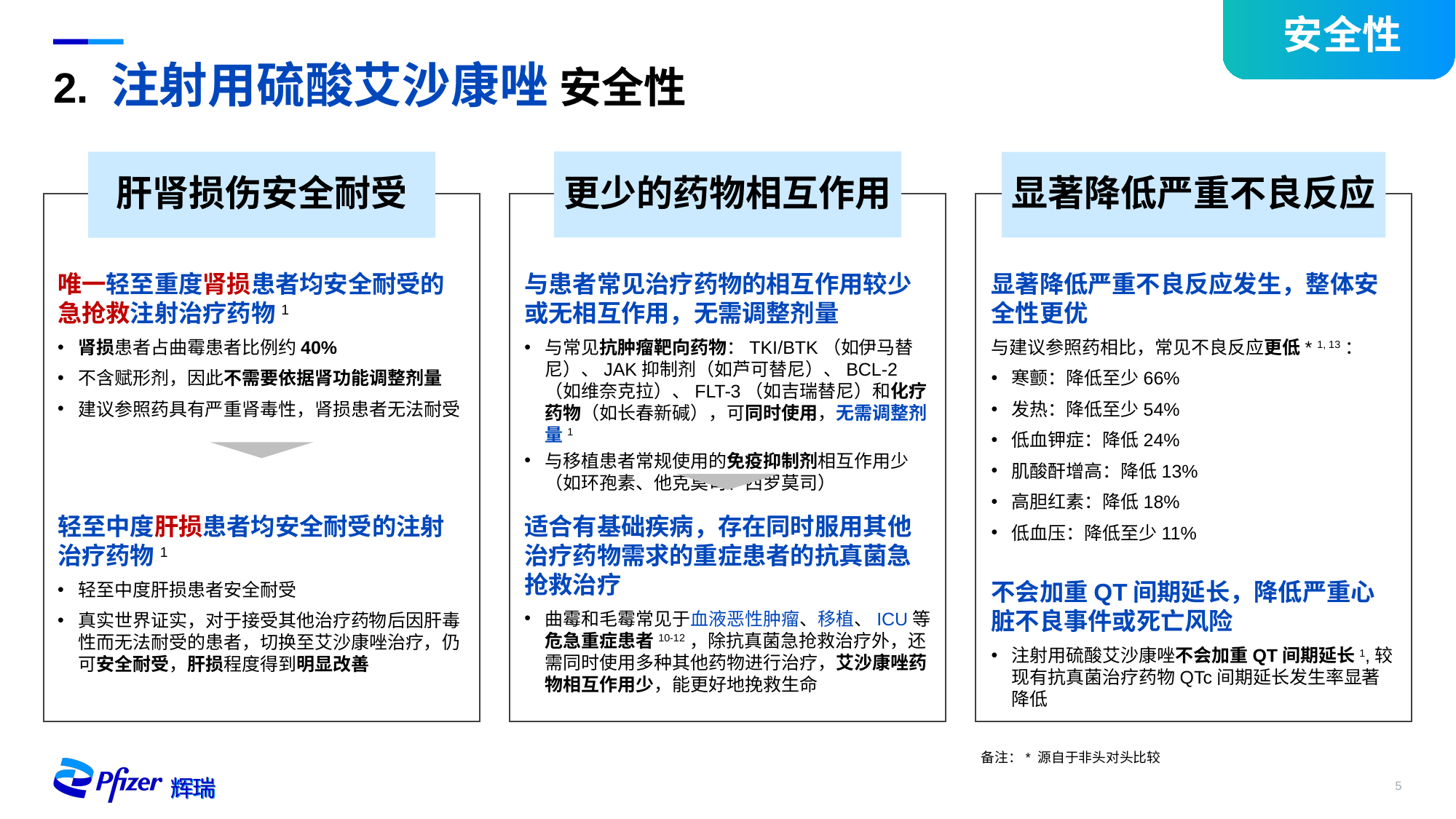

安全性
# 2. 注射用硫酸艾沙康唑 安全性
更少的药物相互作用
肝肾损伤安全耐受
显著降低严重不良反应

与患者常见治疗药物的相互作用较少或无相互作用，无需调整剂量
与常见抗肿瘤靶向药物：TKI/BTK（如伊马替尼）、JAK抑制剂（如芦可替尼）、BCL-2（如维奈克拉）、FLT-3（如吉瑞替尼）和化疗药物（如长春新碱），可同时使用，无需调整剂量1
与移植患者常规使用的免疫抑制剂相互作用少（如环孢素、他克莫司、西罗莫司）

唯一轻至重度肾损患者均安全耐受的急抢救注射治疗药物1
肾损患者占曲霉患者比例约40%
不含赋形剂，因此不需要依据肾功能调整剂量
建议参照药具有严重肾毒性，肾损患者无法耐受
显著降低严重不良反应发生，整体安全性更优
与建议参照药相比，常见不良反应更低* 1, 13：
寒颤：降低至少66%
发热：降低至少54%
低血钾症：降低24%
肌酸酐增高：降低13%
高胆红素：降低18%
低血压：降低至少11%

适合有基础疾病，存在同时服用其他治疗药物需求的重症患者的抗真菌急抢救治疗
曲霉和毛霉常见于血液恶性肿瘤、移植、ICU等危急重症患者10-12，除抗真菌急抢救治疗外，还需同时使用多种其他药物进行治疗，艾沙康唑药物相互作用少，能更好地挽救生命
轻至中度肝损患者均安全耐受的注射治疗药物1
轻至中度肝损患者安全耐受
真实世界证实，对于接受其他治疗药物后因肝毒性而无法耐受的患者，切换至艾沙康唑治疗，仍可安全耐受，肝损程度得到明显改善
不会加重QT间期延长，降低严重心脏不良事件或死亡风险
注射用硫酸艾沙康唑不会加重QT间期延长1,较现有抗真菌治疗药物QTc间期延长发生率显著降低
备注：* 源自于非头对头比较